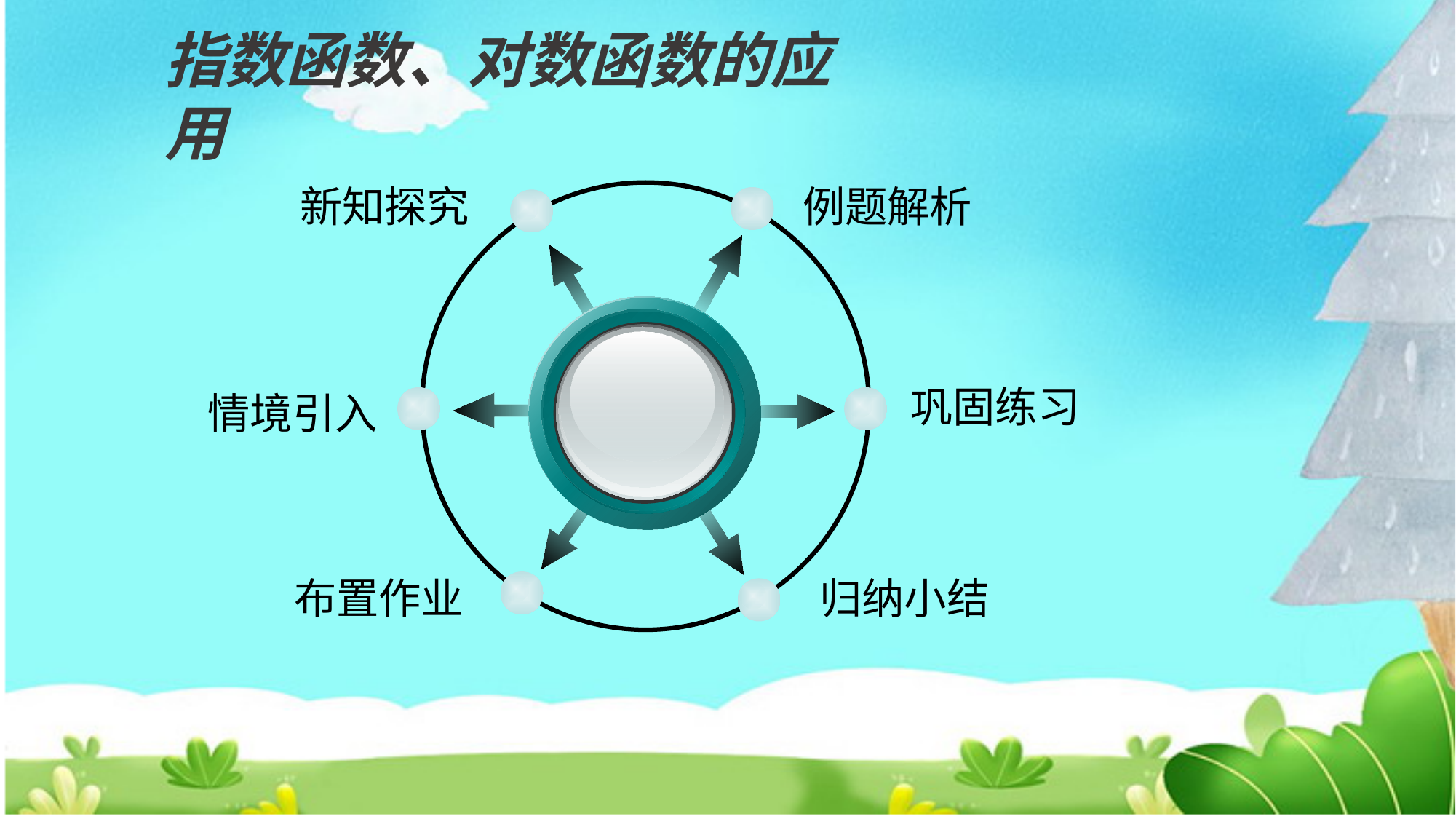

指数函数、对数函数的应用
新知探究
例题解析

巩固练习
情境引入

 布置作业
归纳小结